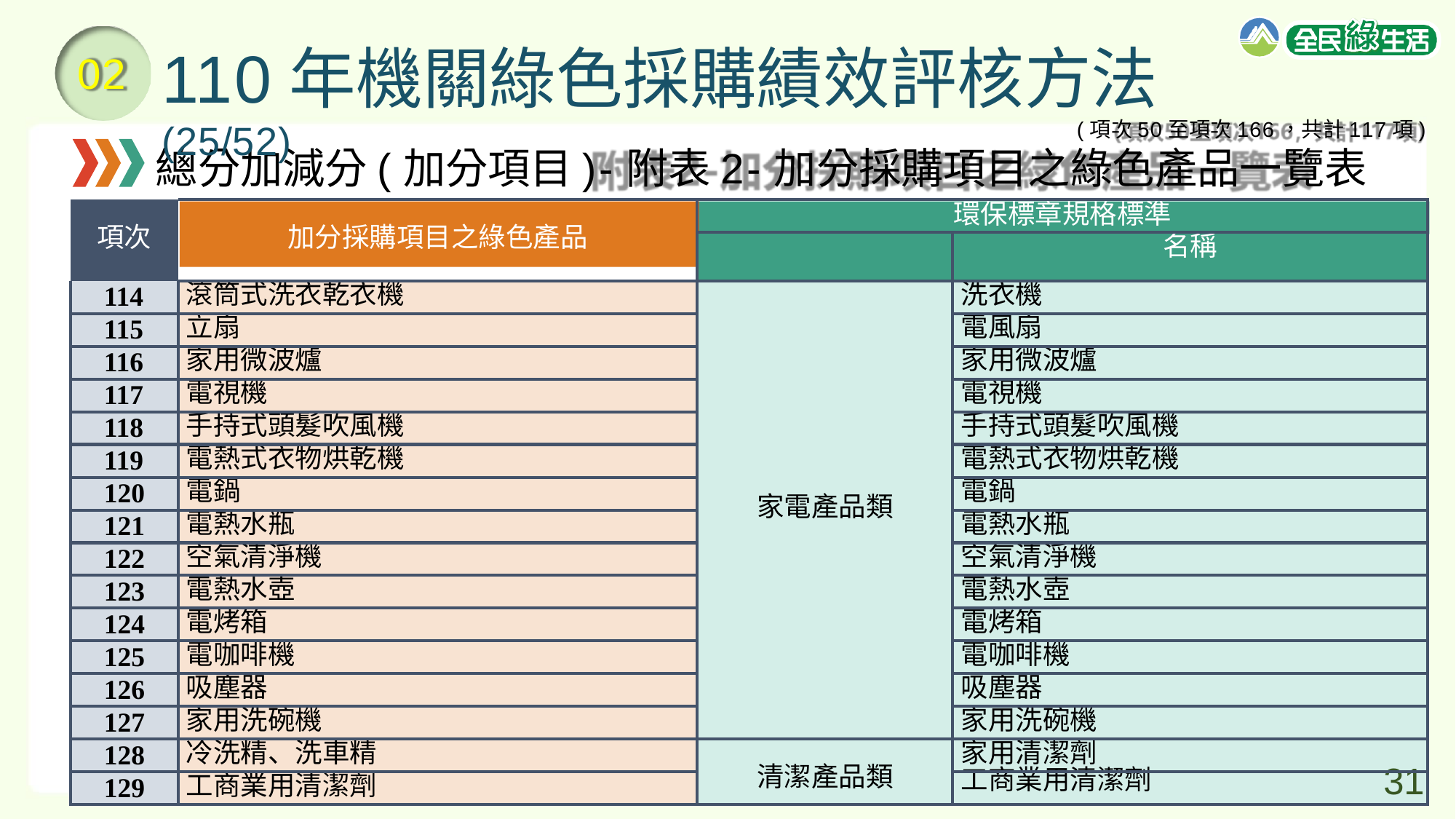

# 110年機關綠色採購績效評核方法(25/52)
02

(項次50至項次166，共計117項)
總分加減分(加分項目)-附表2-加分採購項目之綠色產品一覽表

| 項次 | 加分採購項目之綠色產品 | 環保標章規格標準 產品類別 |  |
| --- | --- | --- | --- |
|  |  |  | 名稱 |
| 114 | 滾筒式洗衣乾衣機 | 家電產品類 | 洗衣機 |
| 115 | 立扇 |  | 電風扇 |
| 116 | 家用微波爐 |  | 家用微波爐 |
| 117 | 電視機 |  | 電視機 |
| 118 | 手持式頭髮吹風機 |  | 手持式頭髮吹風機 |
| 119 | 電熱式衣物烘乾機 |  | 電熱式衣物烘乾機 |
| 120 | 電鍋 |  | 電鍋 |
| 121 | 電熱水瓶 |  | 電熱水瓶 |
| 122 | 空氣清淨機 |  | 空氣清淨機 |
| 123 | 電熱水壺 |  | 電熱水壺 |
| 124 | 電烤箱 |  | 電烤箱 |
| 125 | 電咖啡機 |  | 電咖啡機 |
| 126 | 吸塵器 |  | 吸塵器 |
| 127 | 家用洗碗機 |  | 家用洗碗機 |
| 128 | 冷洗精、洗車精 | 清潔產品類 | 家用清潔劑 |
| 129 | 工商業用清潔劑 |  | 工商業用清潔劑 31 |